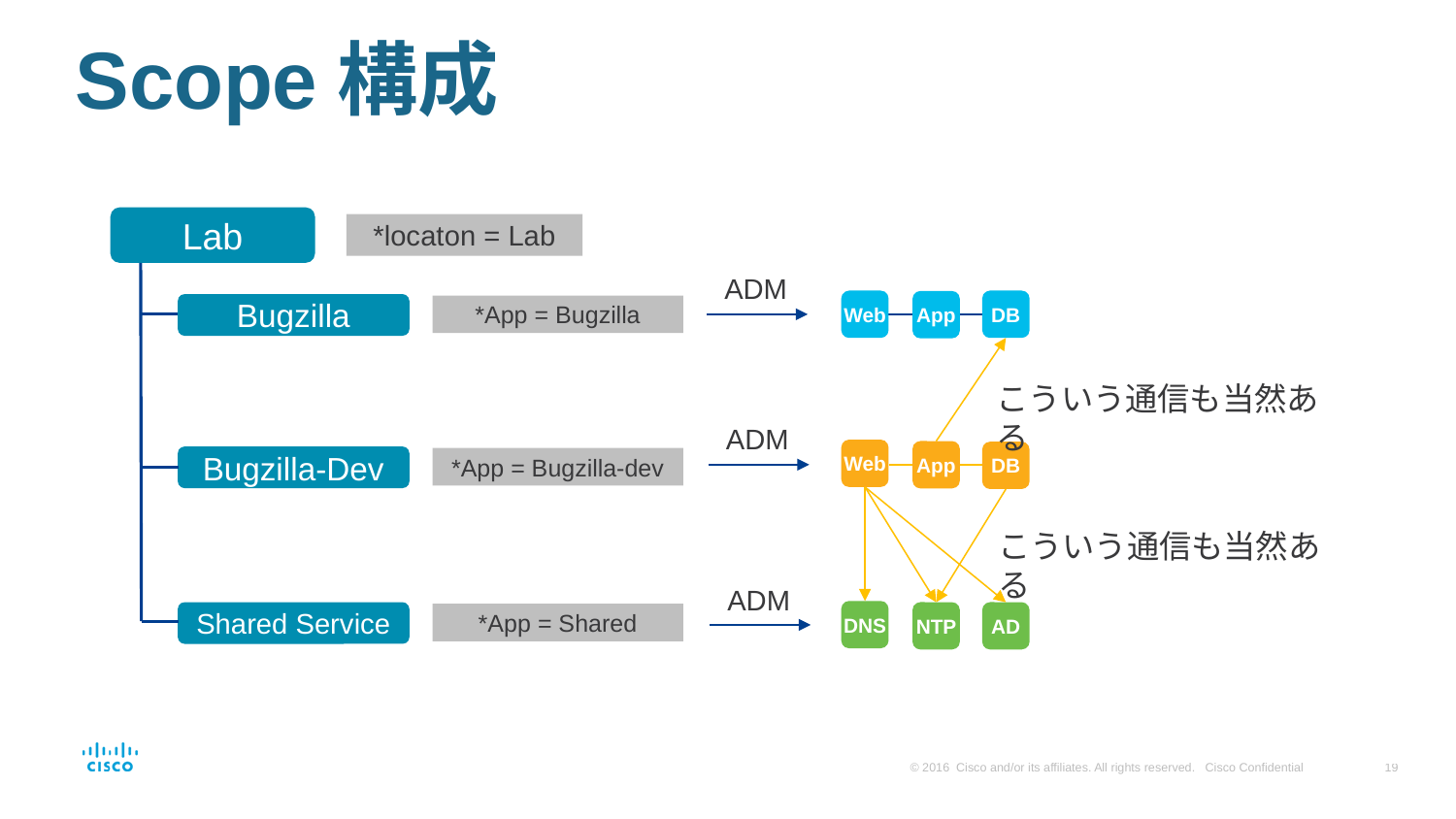

# Scope構成
Lab
*locaton = Lab
ADM
Web
DB
App
Bugzilla
*App = Bugzilla
こういう通信も当然ある
ADM
Web
App
DB
Bugzilla-Dev
*App = Bugzilla-dev
こういう通信も当然ある
ADM
DNS
Shared Service
NTP
AD
*App = Shared